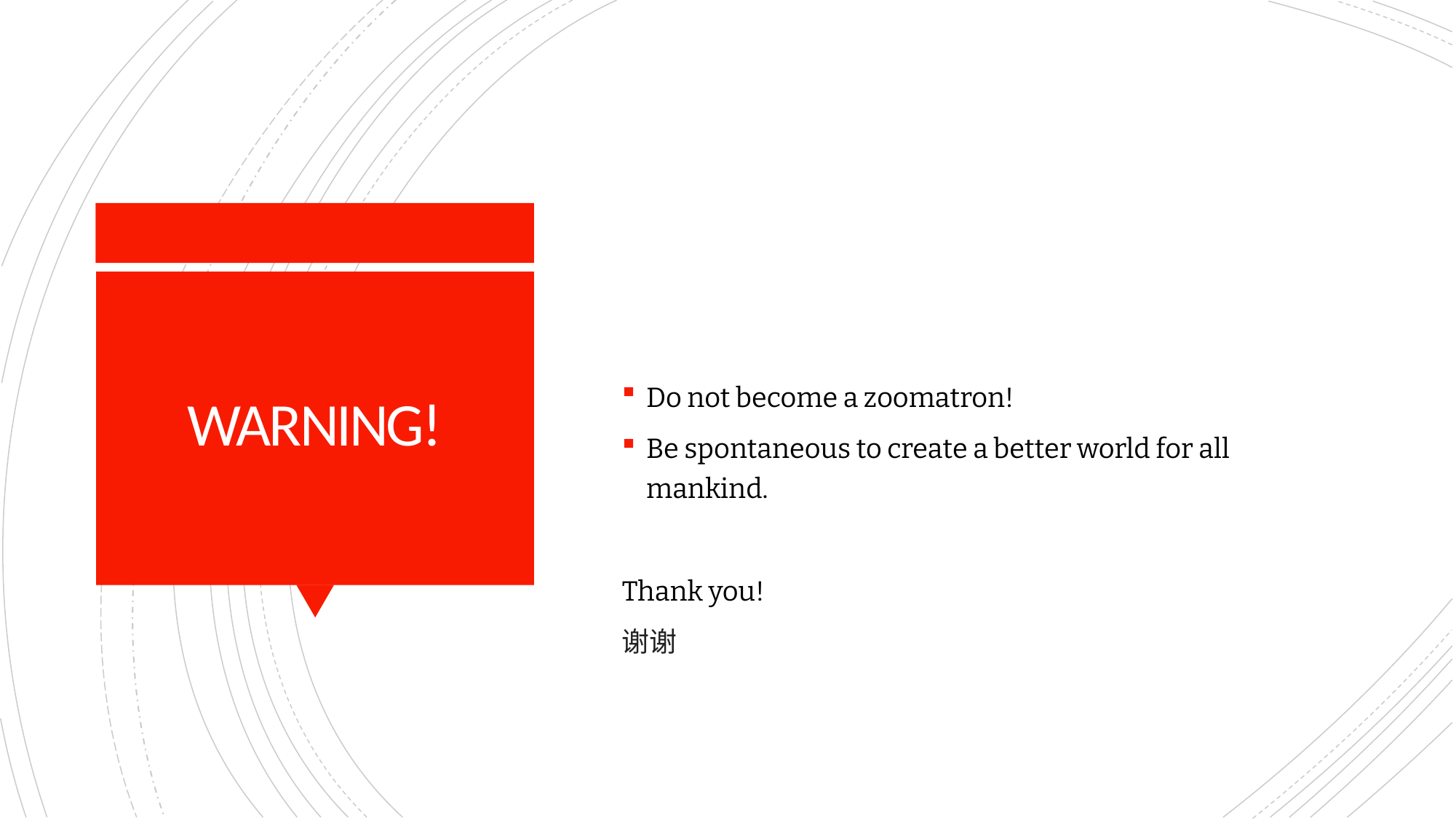

# WARNING!
Do not become a zoomatron!
Be spontaneous to create a better world for all mankind.

Thank you!
谢谢